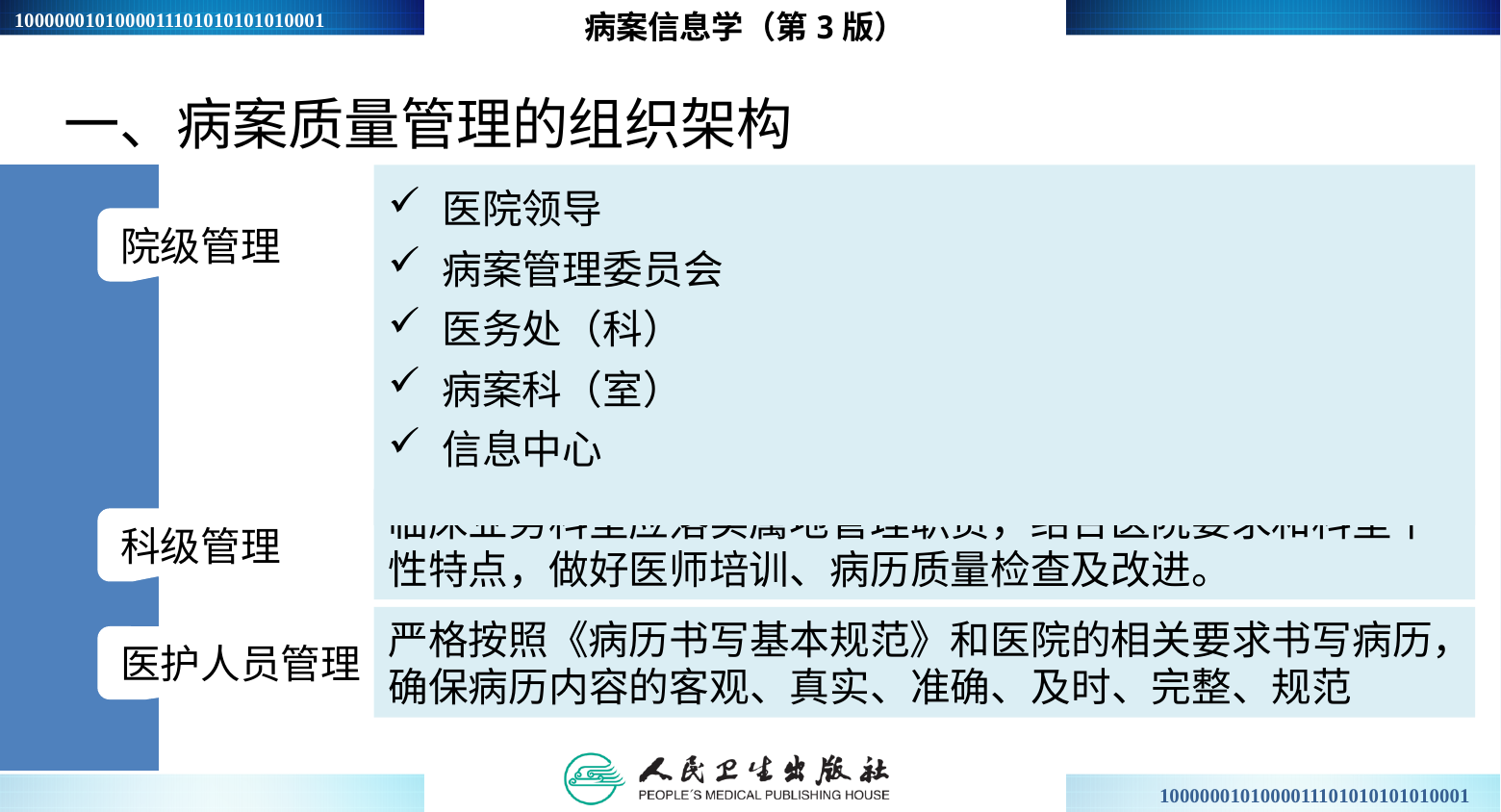

病案信息学（第3版）
一、病案质量管理的组织架构

医院领导
病案管理委员会
医务处（科）
病案科（室）
信息中心
院级管理
临床业务科室应落实属地管理职责，结合医院要求和科室个性特点，做好医师培训、病历质量检查及改进。
科级管理
严格按照《病历书写基本规范》和医院的相关要求书写病历，确保病历内容的客观、真实、准确、及时、完整、规范
医护人员管理